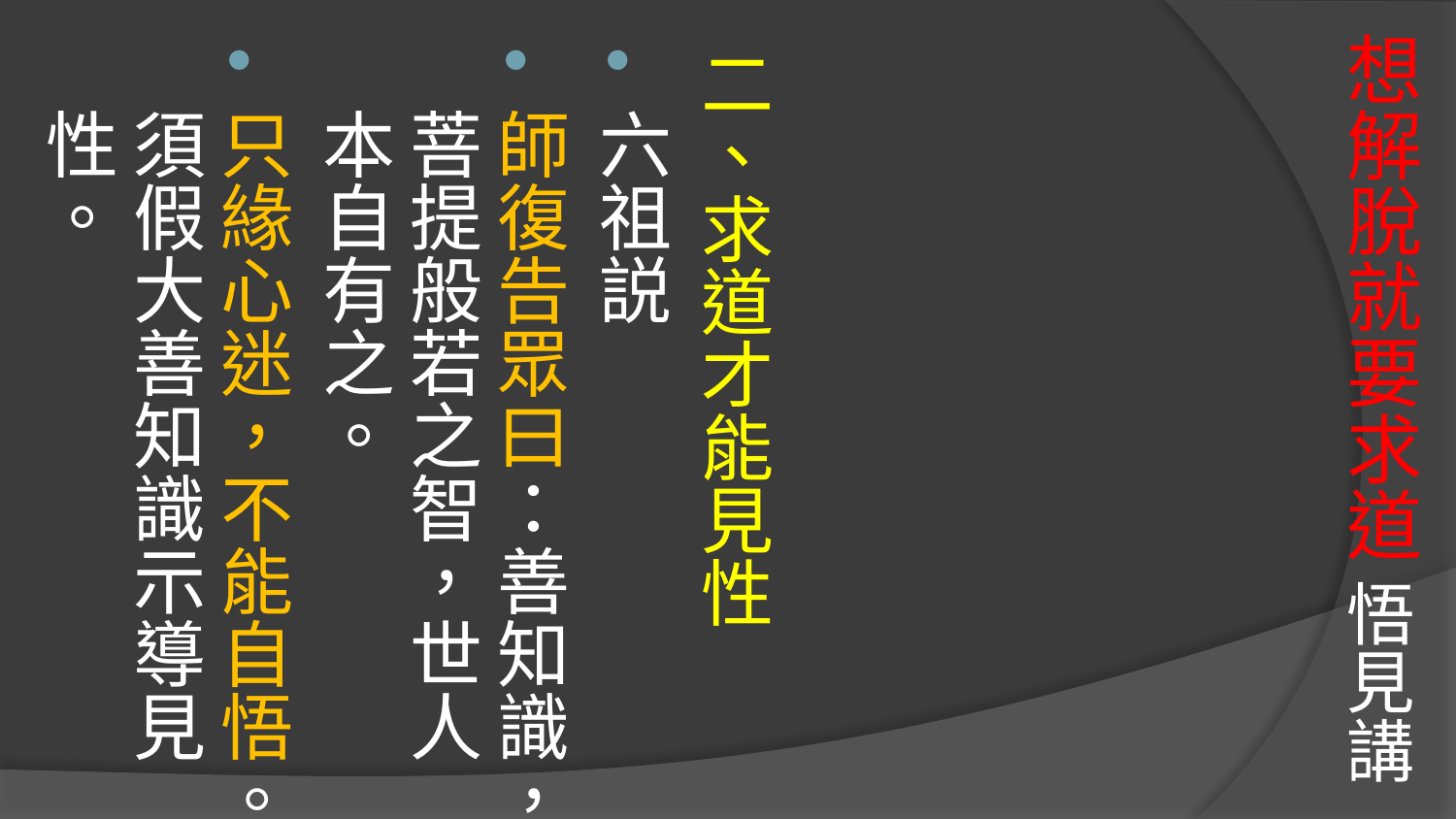

# 想解脫就要求道 悟見講
二、求道才能見性
六祖説
師復告眾曰：善知識，菩提般若之智，世人本自有之。
只緣心迷，不能自悟。須假大善知識示導見性。